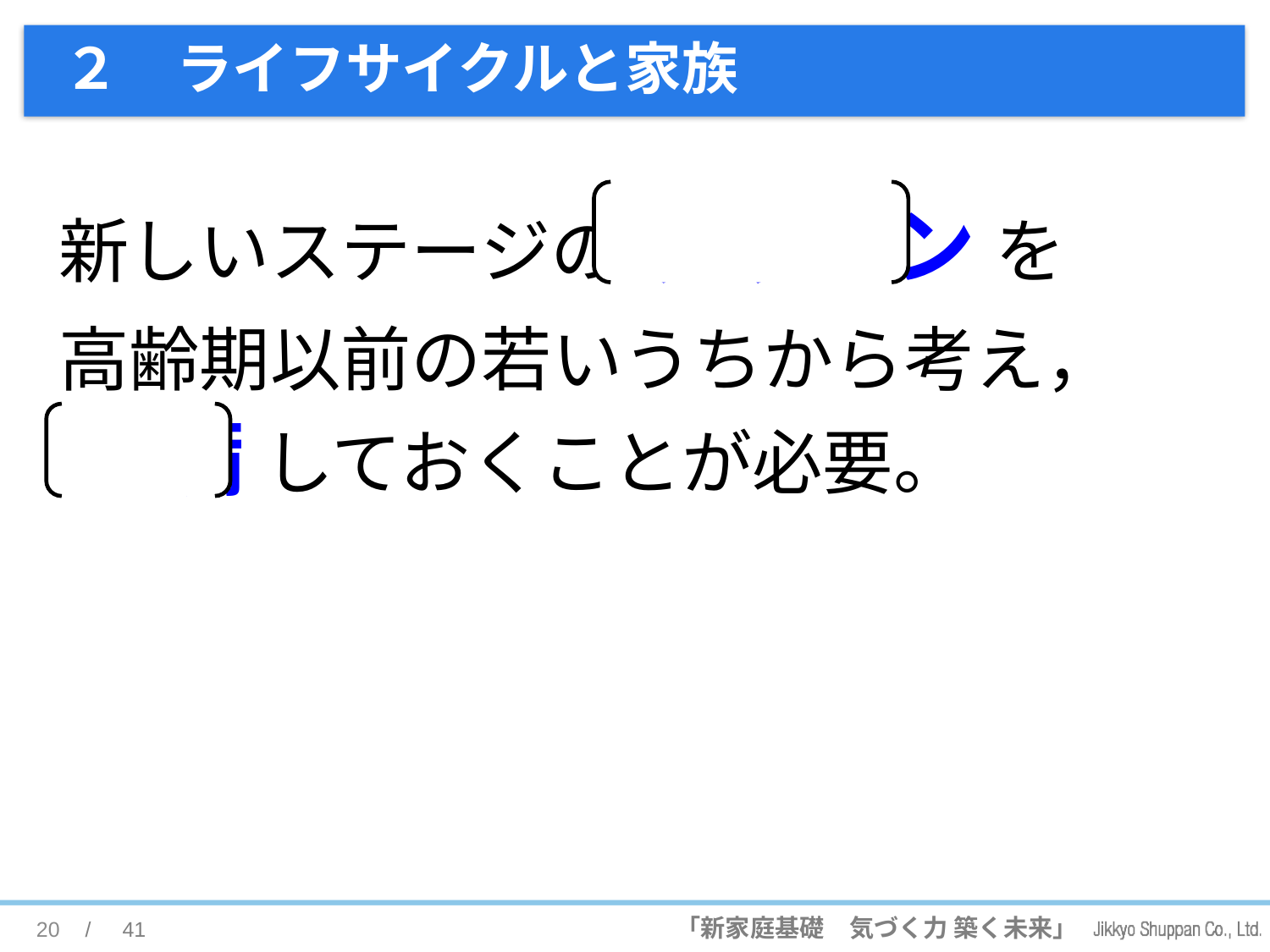

# ２　ライフサイクルと家族

新しいステージの デザイン を
高齢期以前の若いうちから考え， 準備 しておくことが必要。

20